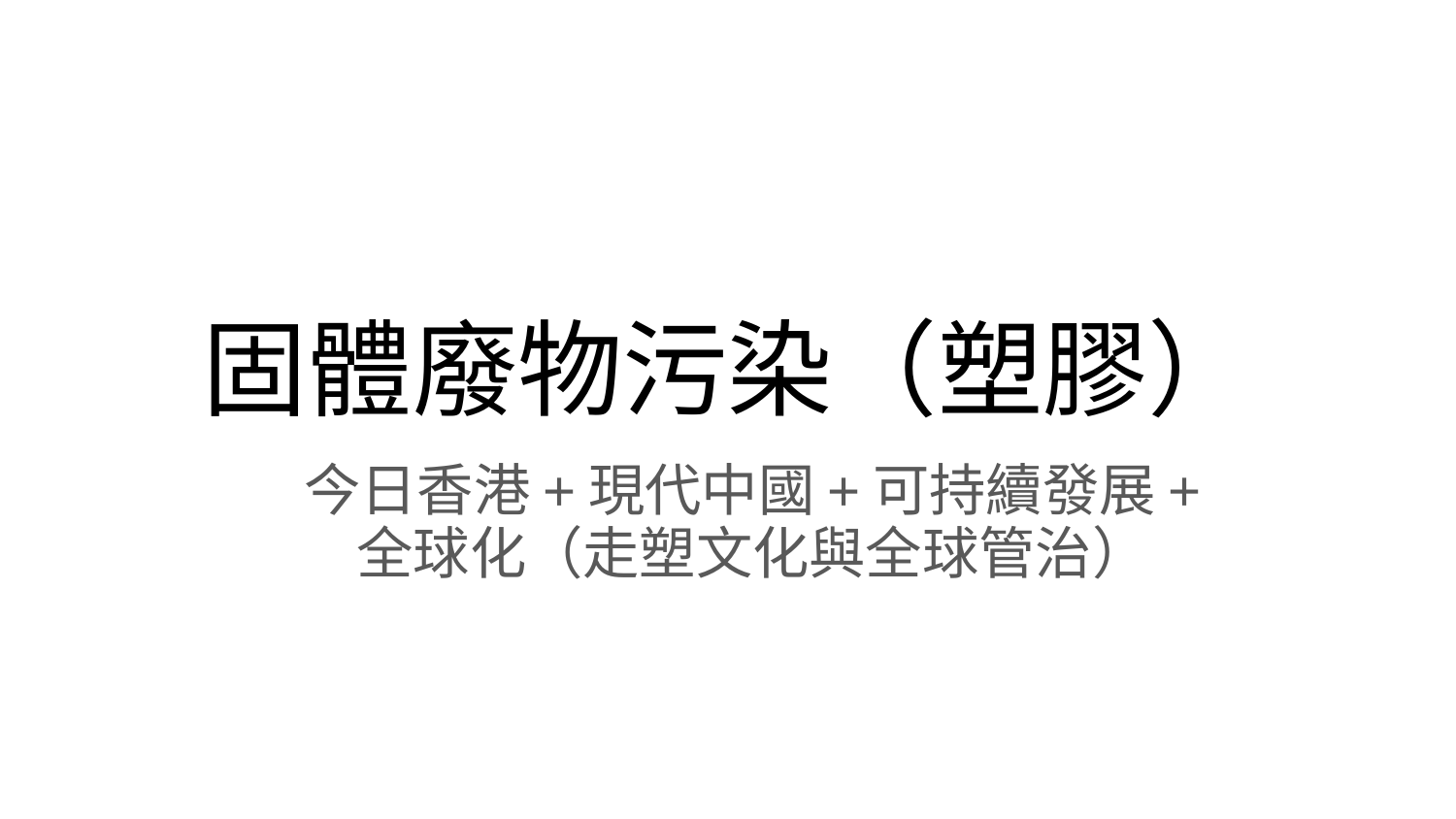

# 固體廢物污染（塑膠）
今日香港+現代中國+可持續發展+
全球化（走塑文化與全球管治）